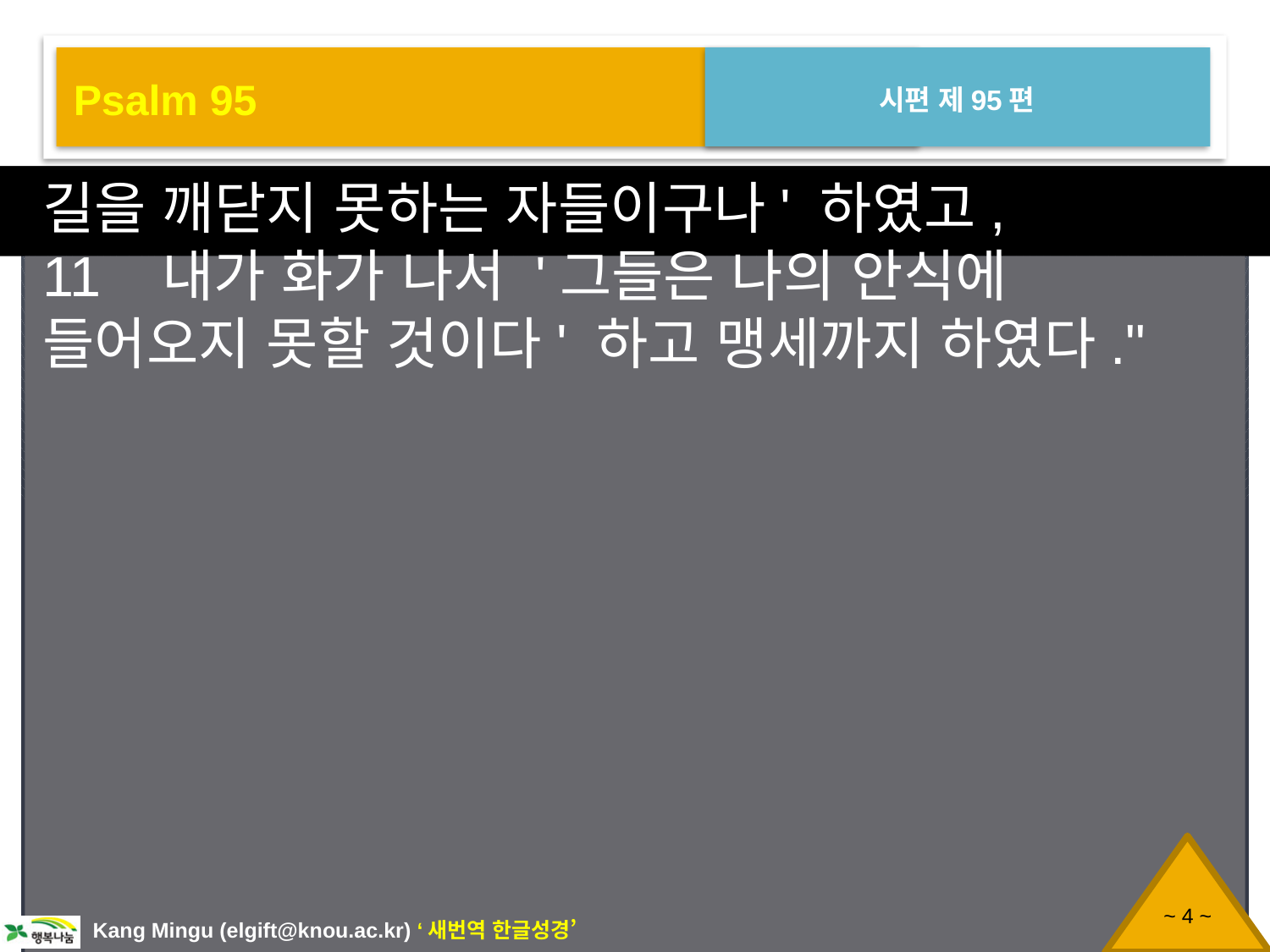

Psalm 95
시편 제95편
길을 깨닫지 못하는 자들이구나' 하였고,
11   내가 화가 나서 '그들은 나의 안식에 들어오지 못할 것이다' 하고 맹세까지 하였다."